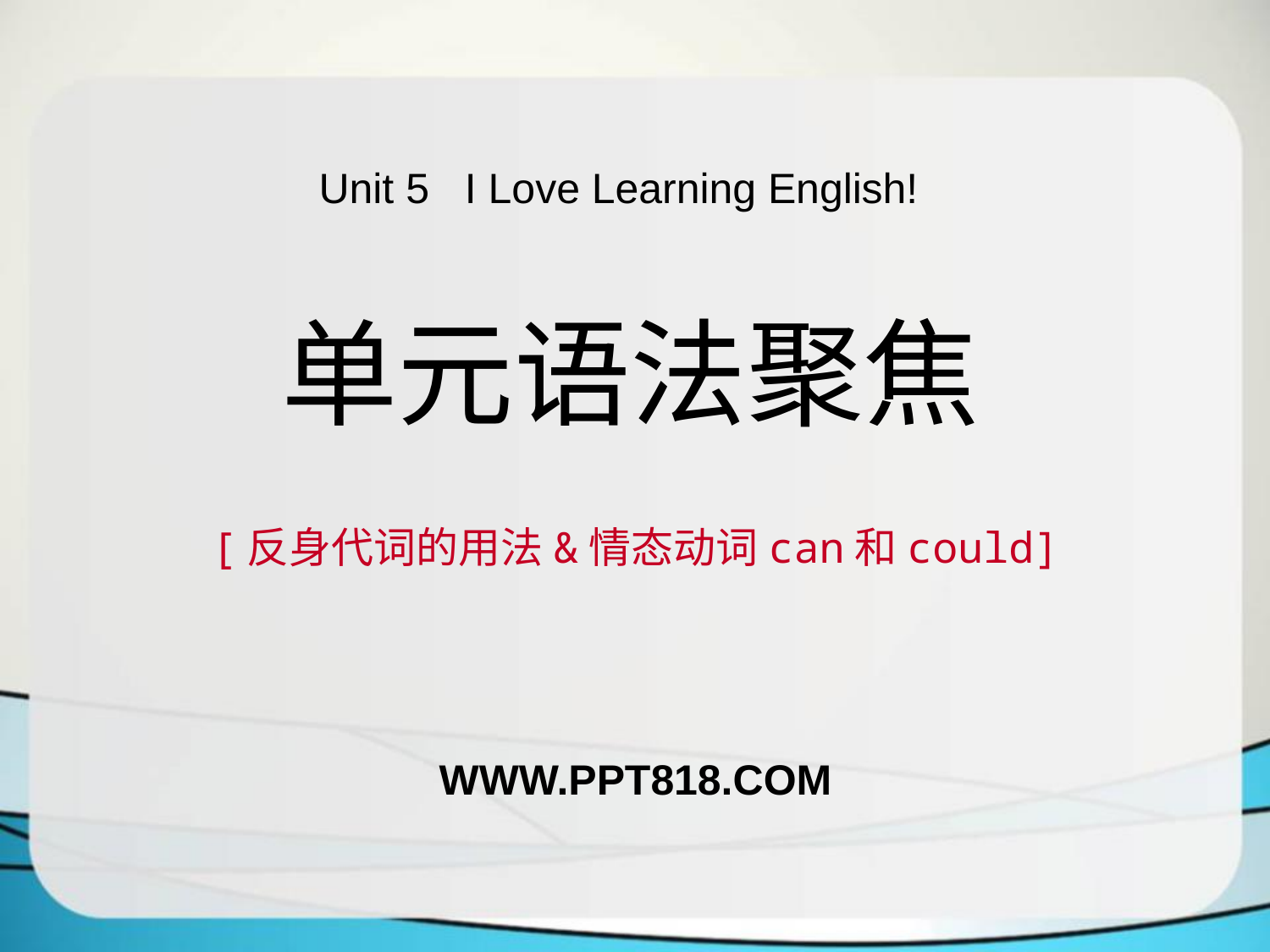

Unit 5   I Love Learning English!
单元语法聚焦
[反身代词的用法&情态动词can和could]
WWW.PPT818.COM